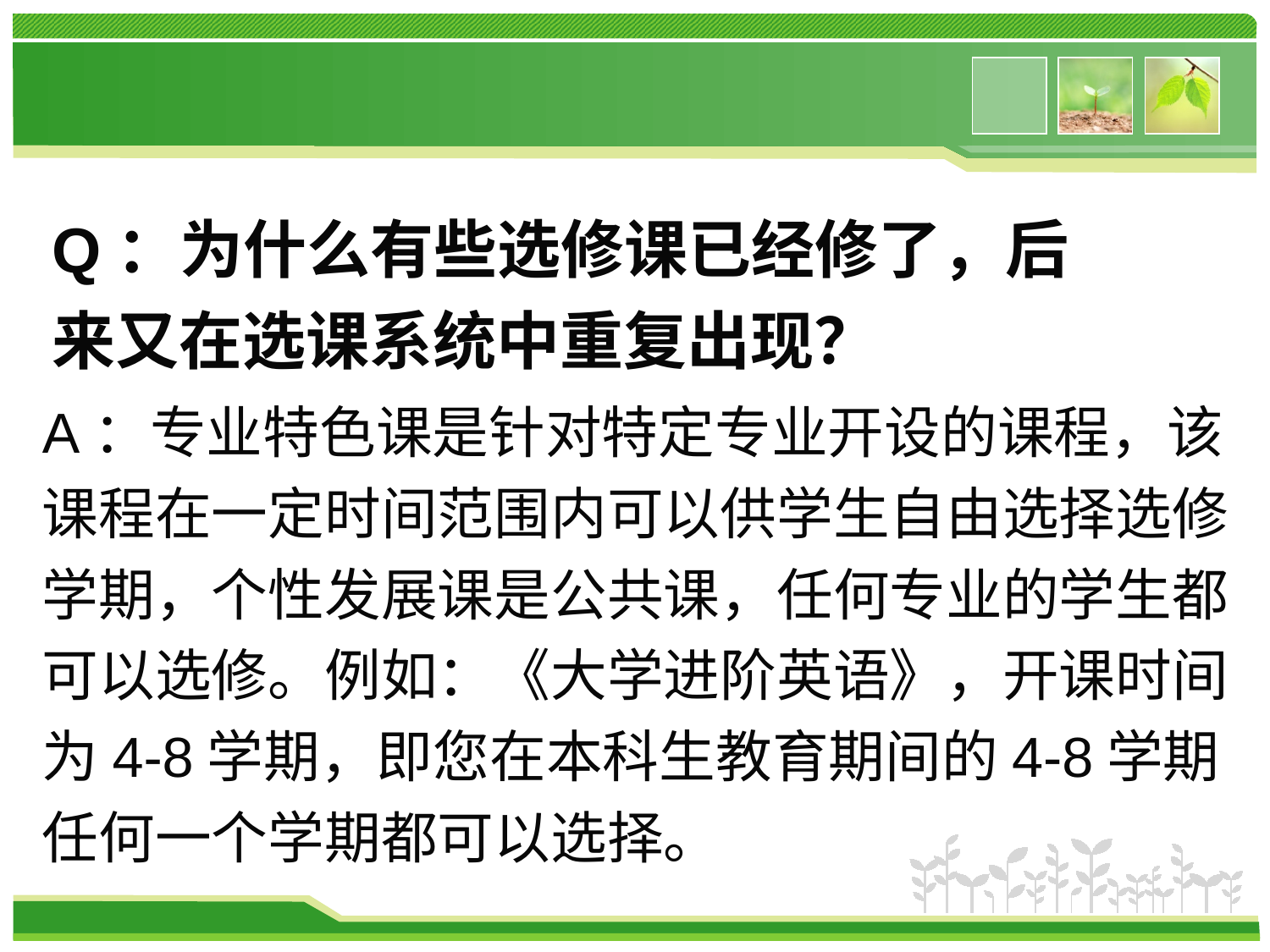

Q：为什么有些选修课已经修了，后来又在选课系统中重复出现？
A：专业特色课是针对特定专业开设的课程，该课程在一定时间范围内可以供学生自由选择选修学期，个性发展课是公共课，任何专业的学生都可以选修。例如：《大学进阶英语》，开课时间为4-8学期，即您在本科生教育期间的4-8学期任何一个学期都可以选择。